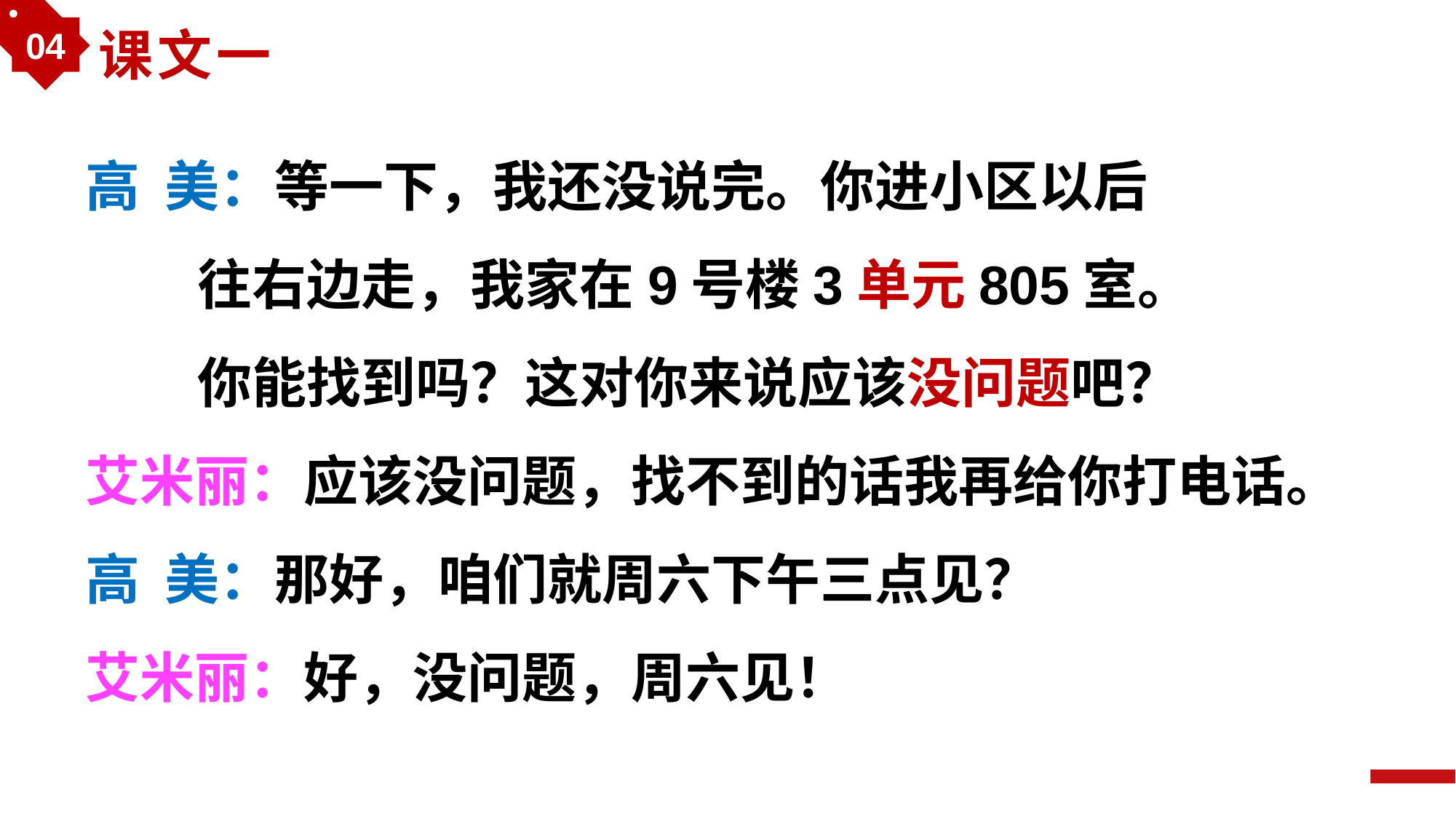

04
课文一
高  美：等一下，我还没说完。你进小区以后
        往右边走，我家在9号楼3单元805室。
        你能找到吗？这对你来说应该没问题吧？
艾米丽：应该没问题，找不到的话我再给你打电话。
高  美：那好，咱们就周六下午三点见？
艾米丽：好，没问题，周六见！